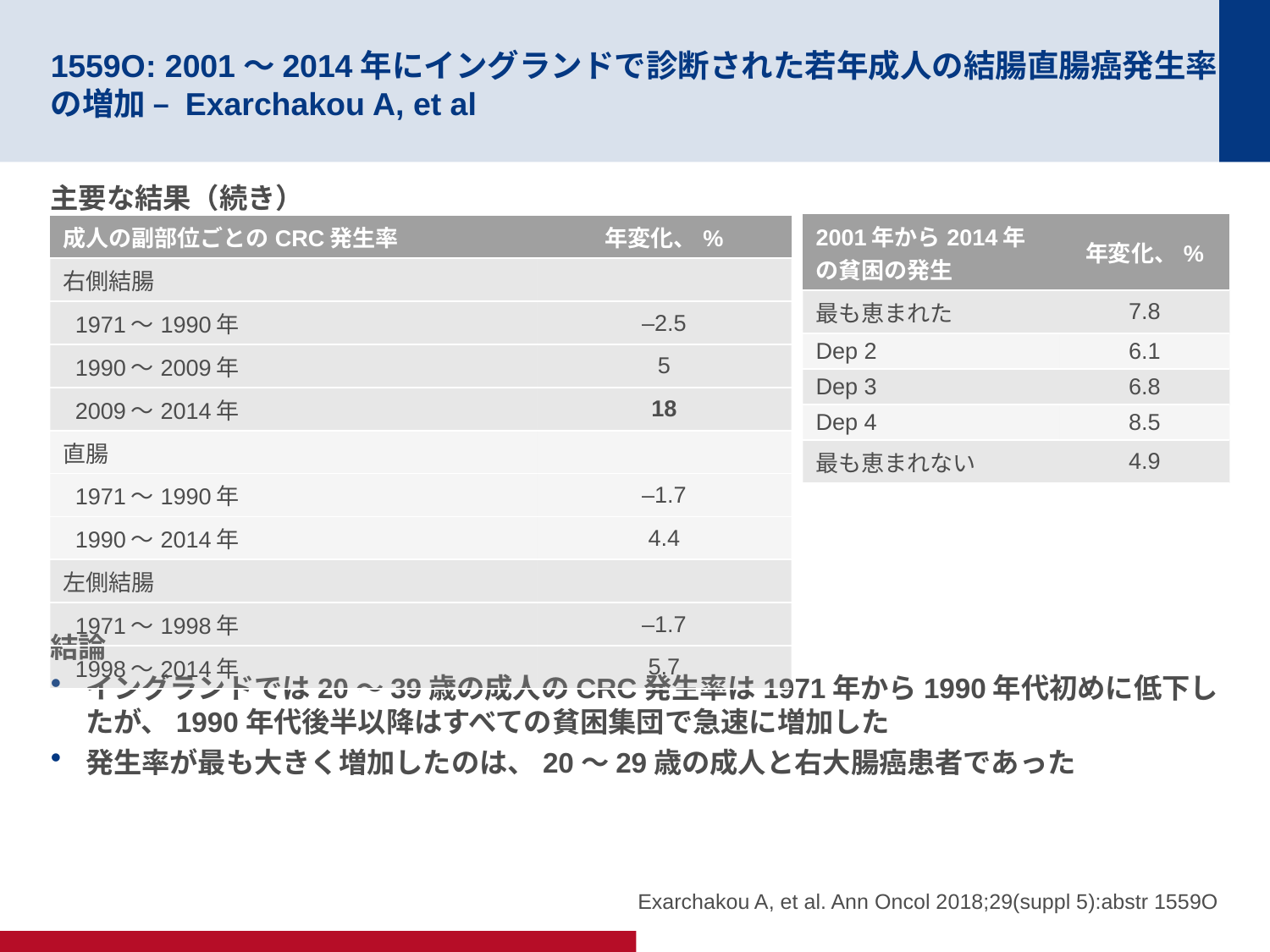

# 1559O: 2001～2014年にイングランドで診断された若年成人の結腸直腸癌発生率の増加 – Exarchakou A, et al
主要な結果（続き）

結論
イングランドでは20～39歳の成人のCRC発生率は1971年から1990年代初めに低下したが、1990年代後半以降はすべての貧困集団で急速に増加した
発生率が最も大きく増加したのは、20～29歳の成人と右大腸癌患者であった
| 2001年から2014年の貧困の発生 | 年変化、% |
| --- | --- |
| 最も恵まれた | 7.8 |
| Dep 2 | 6.1 |
| Dep 3 | 6.8 |
| Dep 4 | 8.5 |
| 最も恵まれない | 4.9 |
| 成人の副部位ごとのCRC発生率 | 年変化、% |
| --- | --- |
| 右側結腸 |  |
| 1971～1990年 | –2.5 |
| 1990～2009年 | 5 |
| 2009～2014年 | 18 |
| 直腸 |  |
| 1971～1990年 | –1.7 |
| 1990～2014年 | 4.4 |
| 左側結腸 |  |
| 1971～1998年 | –1.7 |
| 1998～2014年 | 5.7 |
Exarchakou A, et al. Ann Oncol 2018;29(suppl 5):abstr 1559O